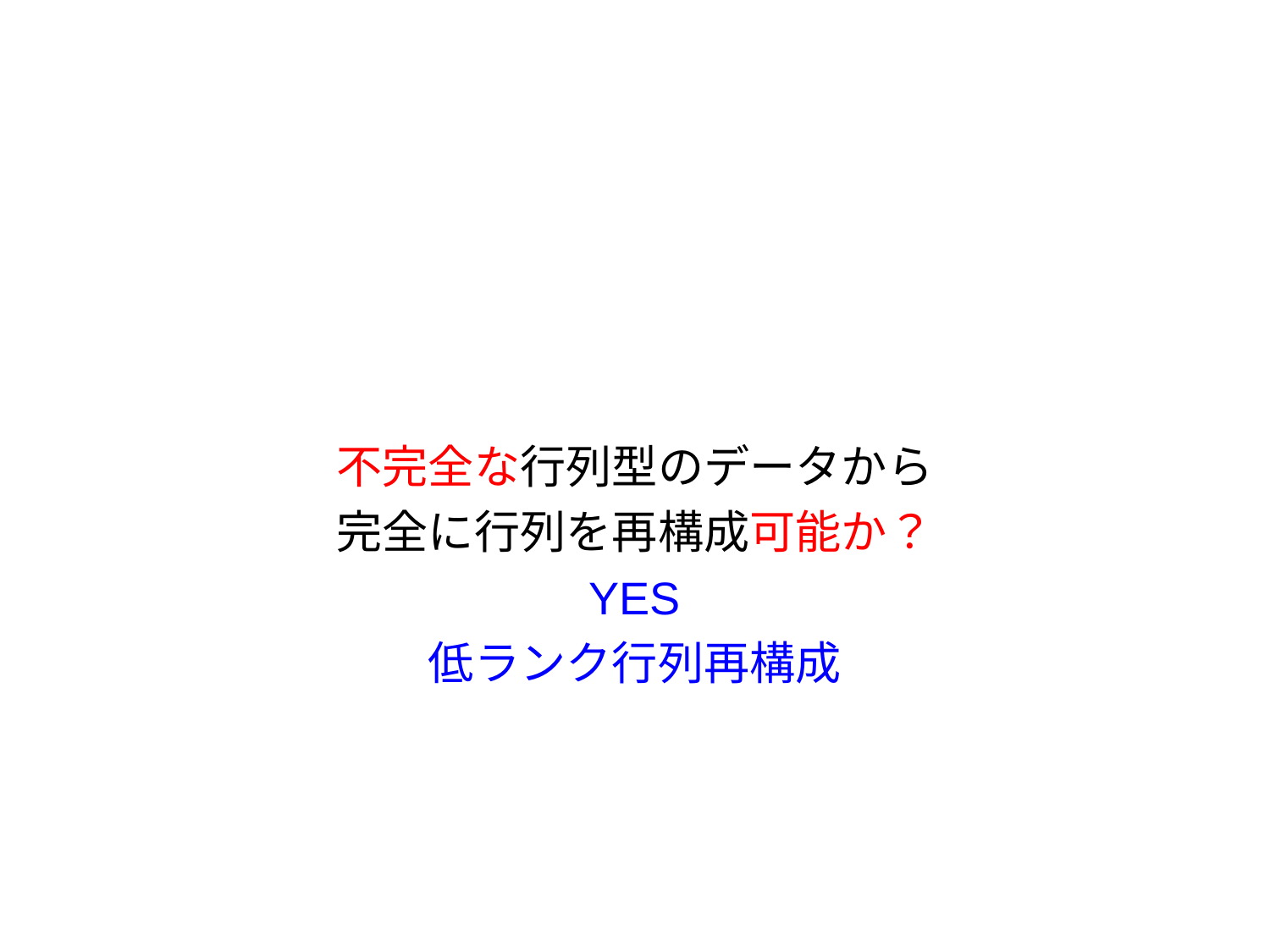

不完全な行列型のデータから
完全に行列を再構成可能か？
YES
低ランク行列再構成